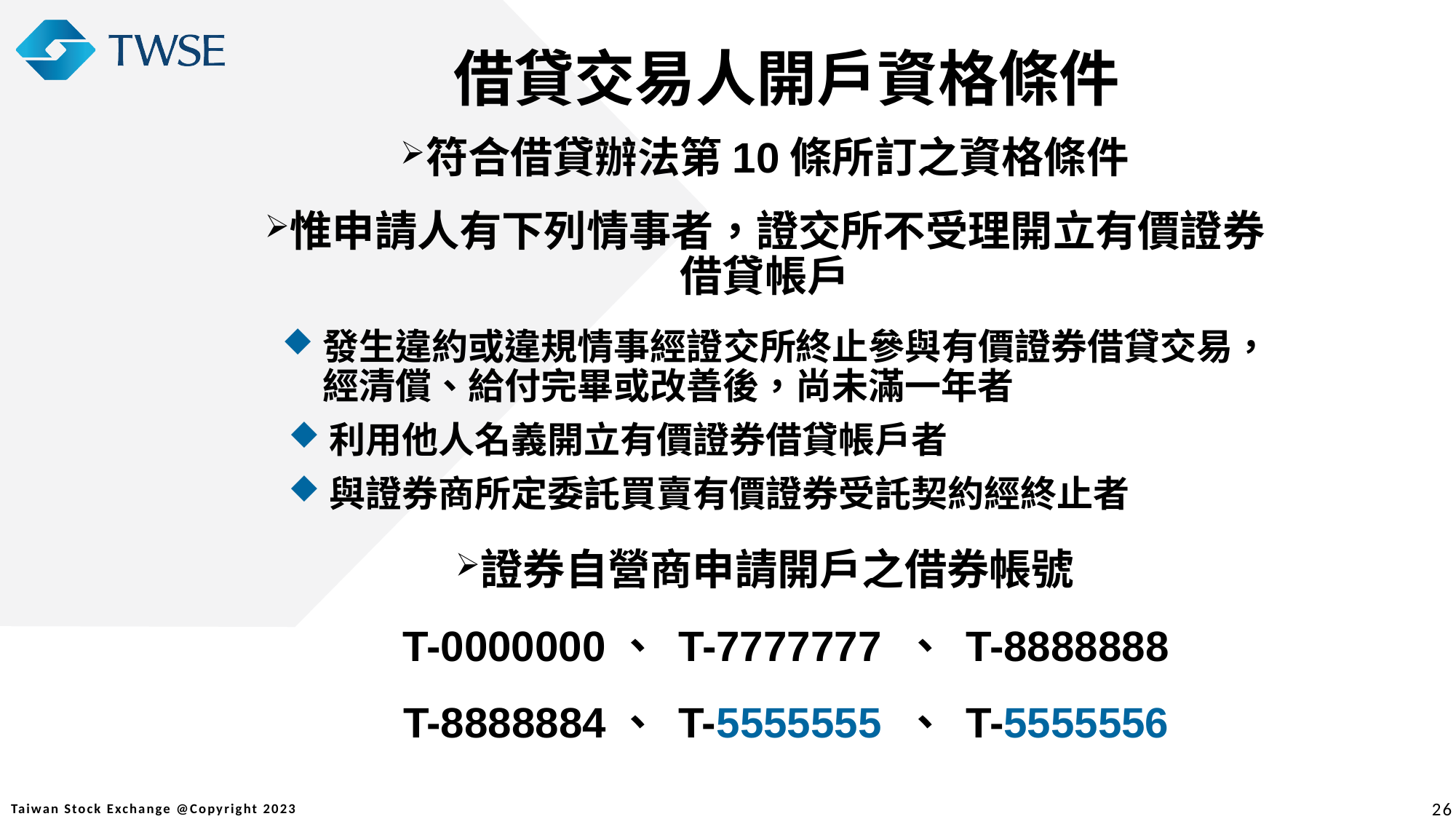

借貸交易人開戶資格條件
符合借貸辦法第10條所訂之資格條件
惟申請人有下列情事者，證交所不受理開立有價證券借貸帳戶
發生違約或違規情事經證交所終止參與有價證券借貸交易，經清償、給付完畢或改善後，尚未滿一年者
利用他人名義開立有價證券借貸帳戶者
與證券商所定委託買賣有價證券受託契約經終止者
證券自營商申請開戶之借券帳號
T-0000000、 T-7777777 、 T-8888888
T-8888884、 T-5555555 、 T-5555556

26